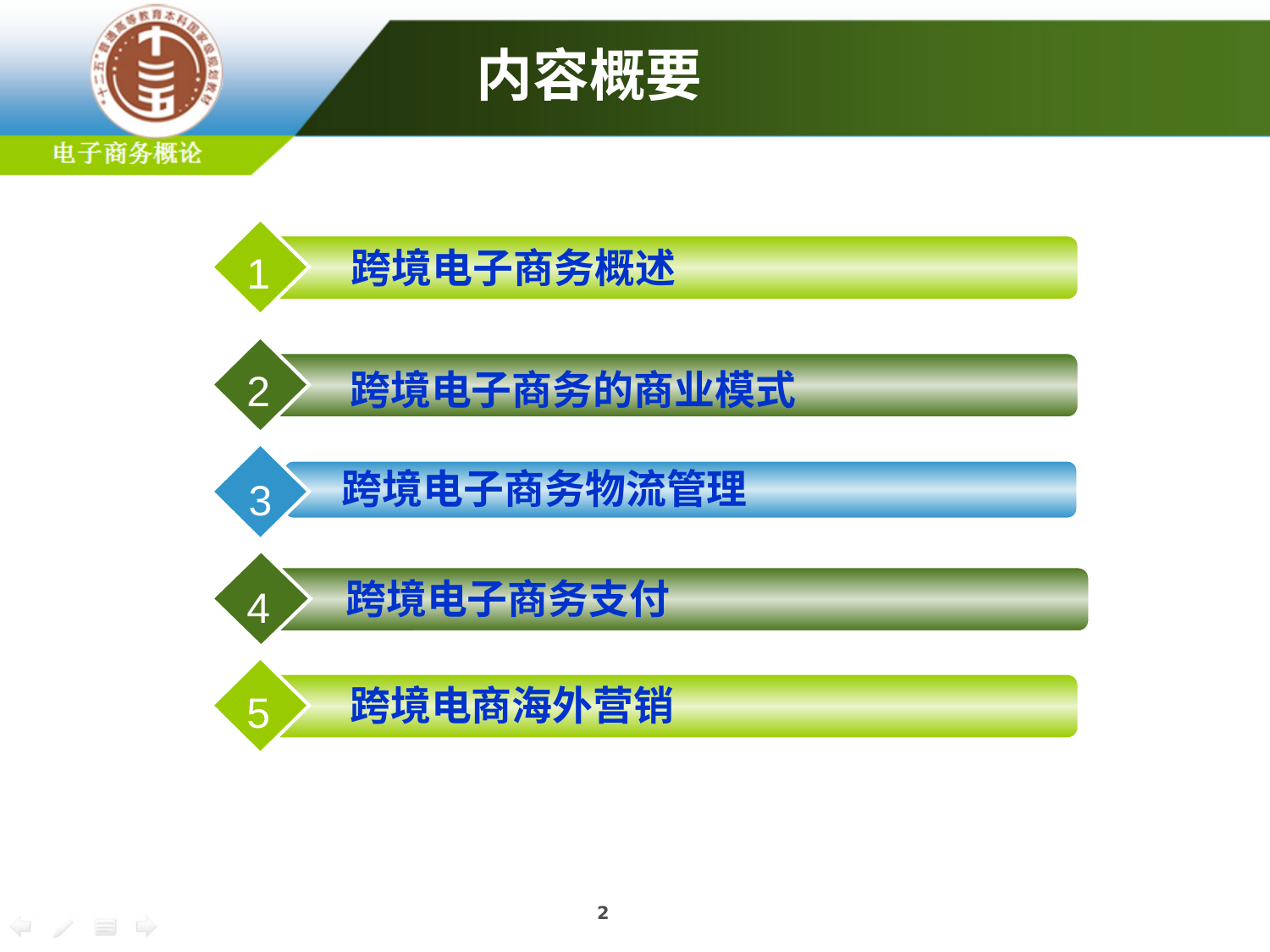

内容概要

跨境电子商务概述
1

2
跨境电子商务物流管理
跨境电子商务的商业模式

3

4
跨境电子商务支付

5
跨境电商海外营销

2